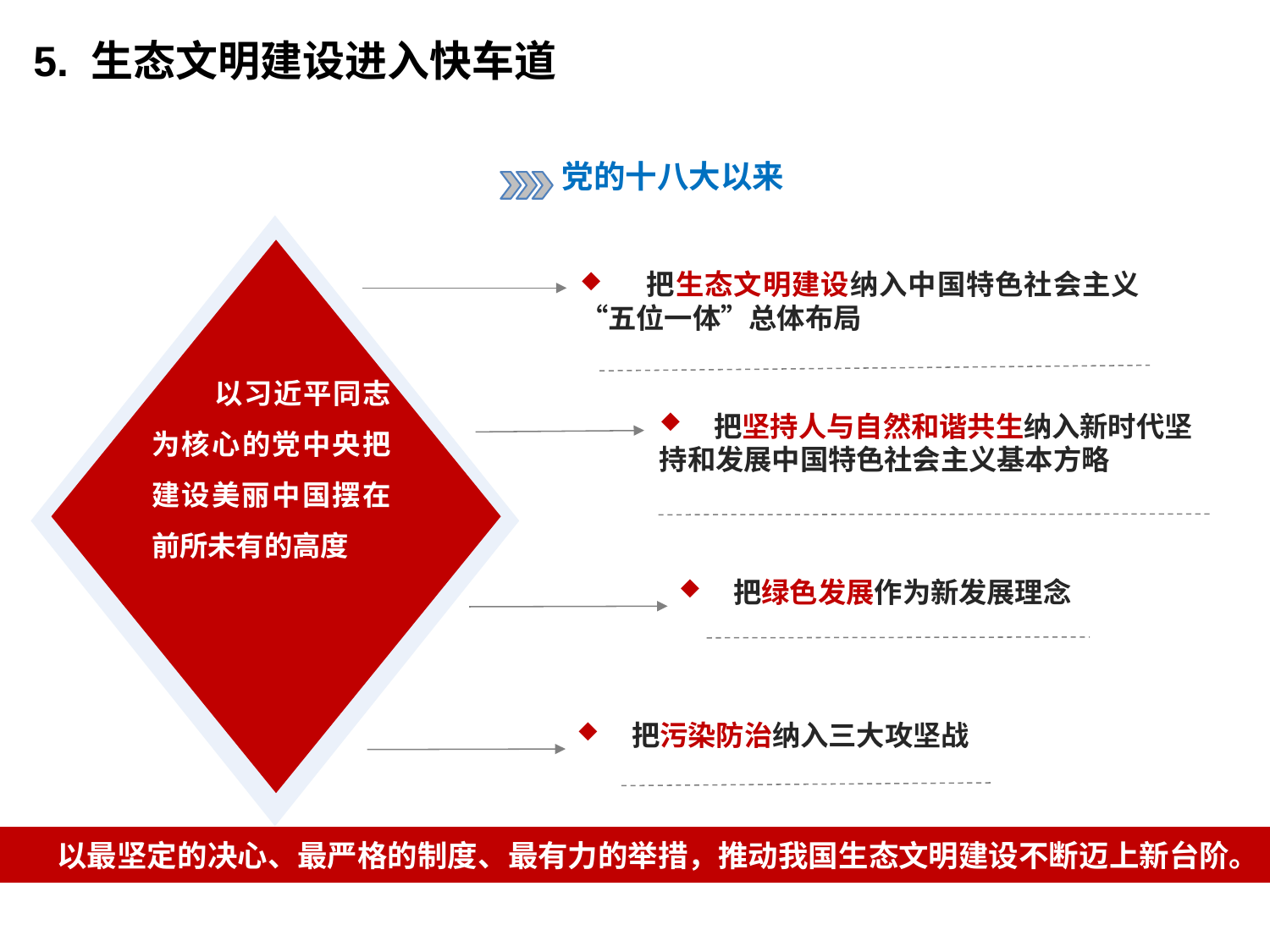

5. 生态文明建设进入快车道
党的十八大以来

     把生态文明建设纳入中国特色社会主义“五位一体”总体布局
       以习近平同志为核心的党中央把建设美丽中国摆在前所未有的高度
    把坚持人与自然和谐共生纳入新时代坚持和发展中国特色社会主义基本方略
    把绿色发展作为新发展理念
    把污染防治纳入三大攻坚战
以最坚定的决心、最严格的制度、最有力的举措，推动我国生态文明建设不断迈上新台阶。